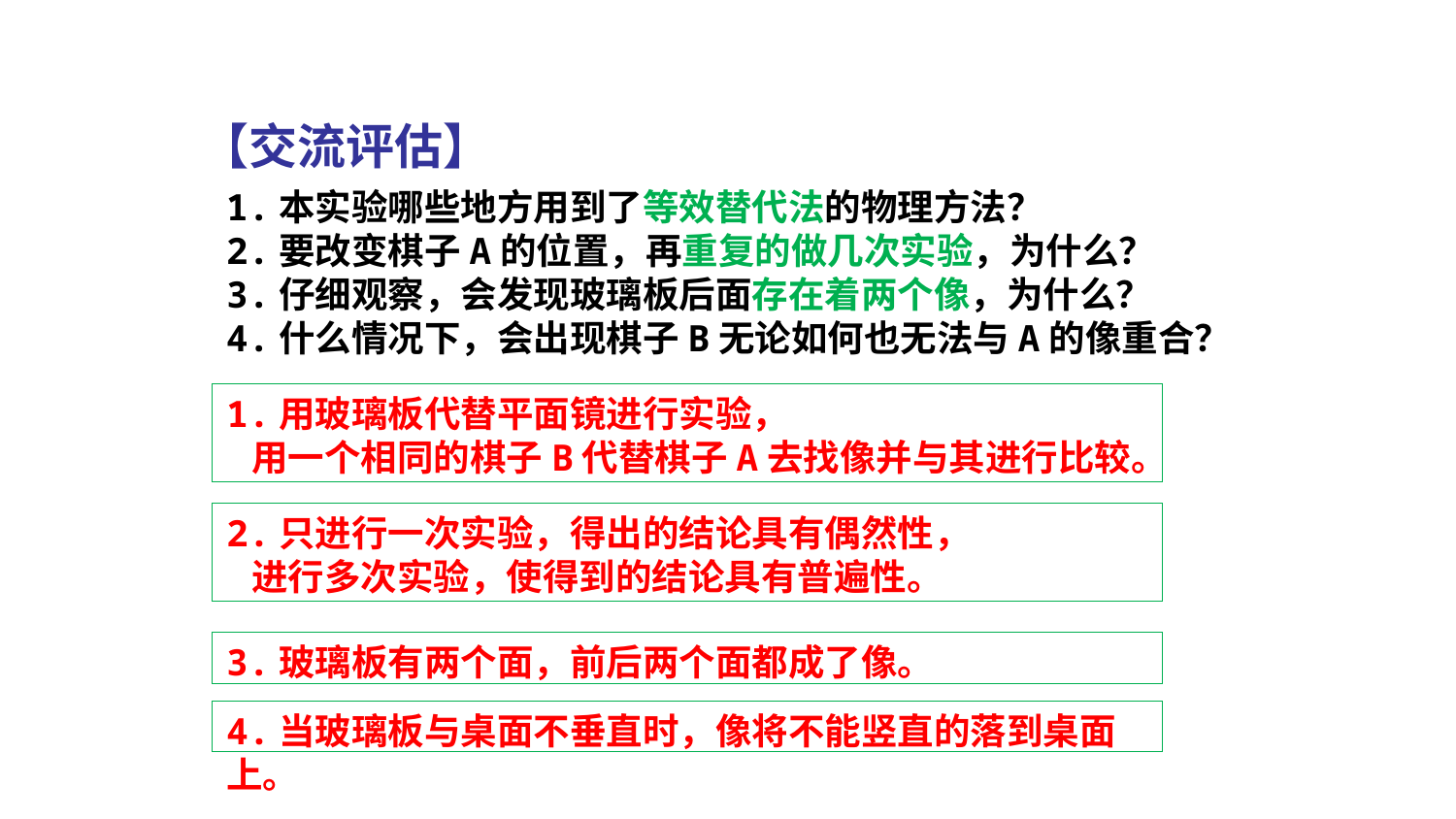

【交流评估】
1.本实验哪些地方用到了等效替代法的物理方法？
2.要改变棋子A的位置，再重复的做几次实验，为什么？
3.仔细观察，会发现玻璃板后面存在着两个像，为什么？
4.什么情况下，会出现棋子B无论如何也无法与A的像重合？
1.用玻璃板代替平面镜进行实验，
  用一个相同的棋子B代替棋子A去找像并与其进行比较。
2.只进行一次实验，得出的结论具有偶然性，
  进行多次实验，使得到的结论具有普遍性。
3.玻璃板有两个面，前后两个面都成了像。
4.当玻璃板与桌面不垂直时，像将不能竖直的落到桌面上。